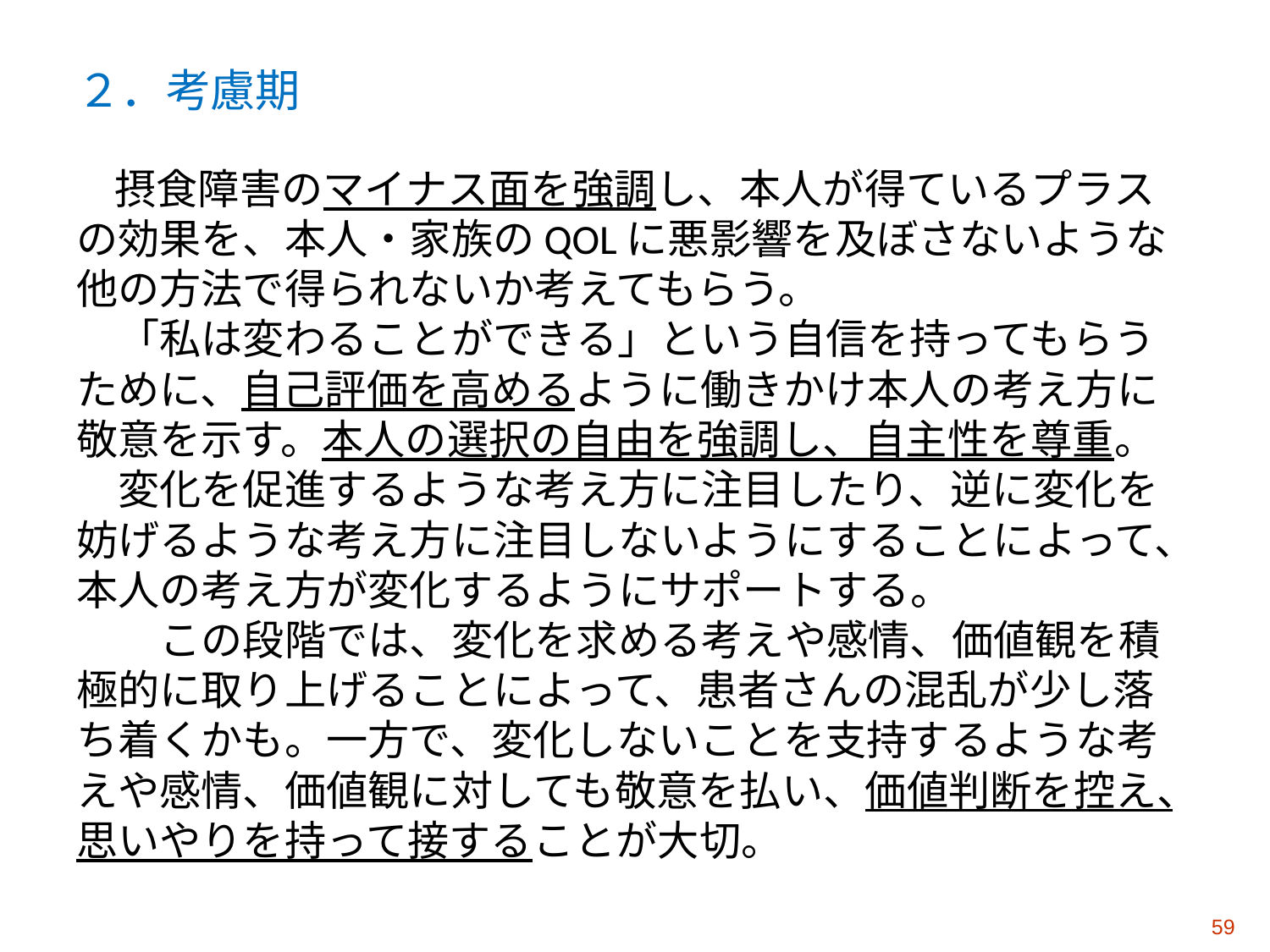

２．考慮期

　摂食障害のマイナス面を強調し、本人が得ているプラスの効果を、本人・家族のQOLに悪影響を及ぼさないような他の方法で得られないか考えてもらう。
　「私は変わることができる」という自信を持ってもらうために、自己評価を高めるように働きかけ本人の考え方に敬意を示す。本人の選択の自由を強調し、自主性を尊重。
　変化を促進するような考え方に注目したり、逆に変化を妨げるような考え方に注目しないようにすることによって、本人の考え方が変化するようにサポートする。
　　この段階では、変化を求める考えや感情、価値観を積極的に取り上げることによって、患者さんの混乱が少し落ち着くかも。一方で、変化しないことを支持するような考えや感情、価値観に対しても敬意を払い、価値判断を控え、思いやりを持って接することが大切。
59